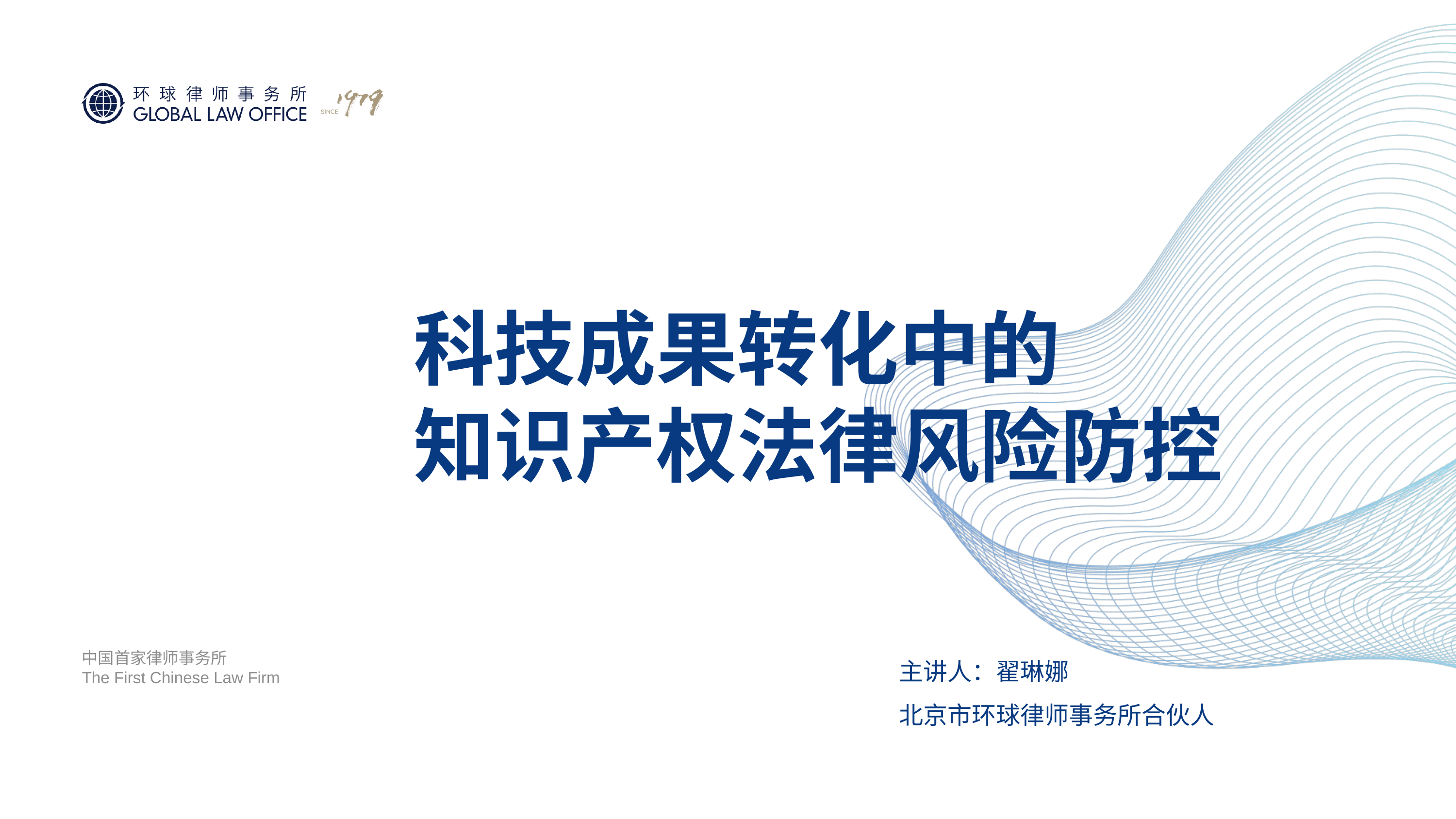

# 科技成果转化中的 知识产权法律风险防控
主讲人：翟琳娜
北京市环球律师事务所合伙人